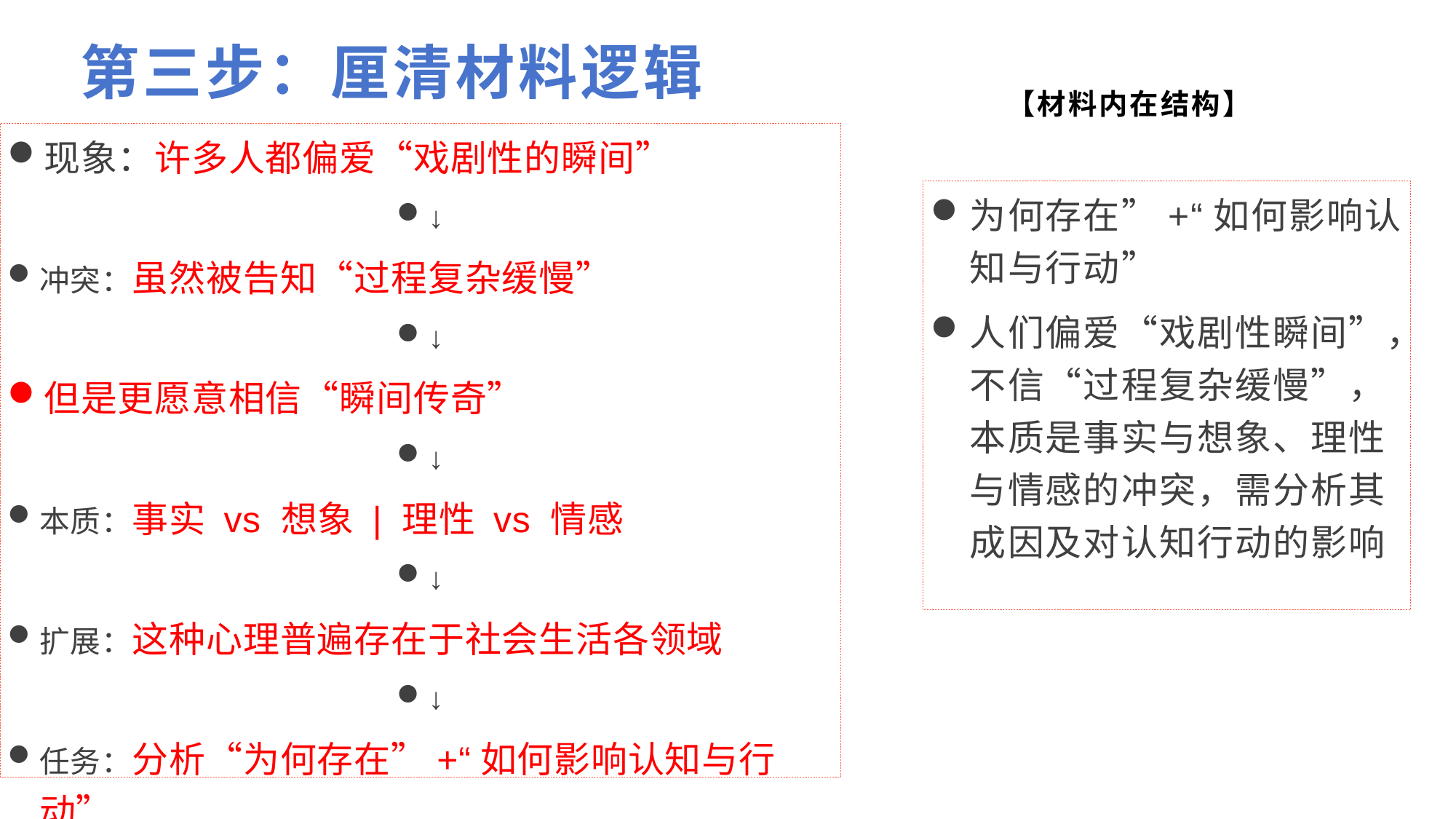

第三步：厘清材料逻辑
【材料内在结构】
现象：许多人都偏爱“戏剧性的瞬间”
↓
冲突：虽然被告知“过程复杂缓慢”
↓
但是更愿意相信“瞬间传奇”
↓
本质：事实 vs 想象 | 理性 vs 情感
↓
扩展：这种心理普遍存在于社会生活各领域
↓
任务：分析“为何存在”+“如何影响认知与行动”
为何存在”+“如何影响认知与行动”
人们偏爱“戏剧性瞬间”，不信“过程复杂缓慢”，本质是事实与想象、理性与情感的冲突，需分析其成因及对认知行动的影响